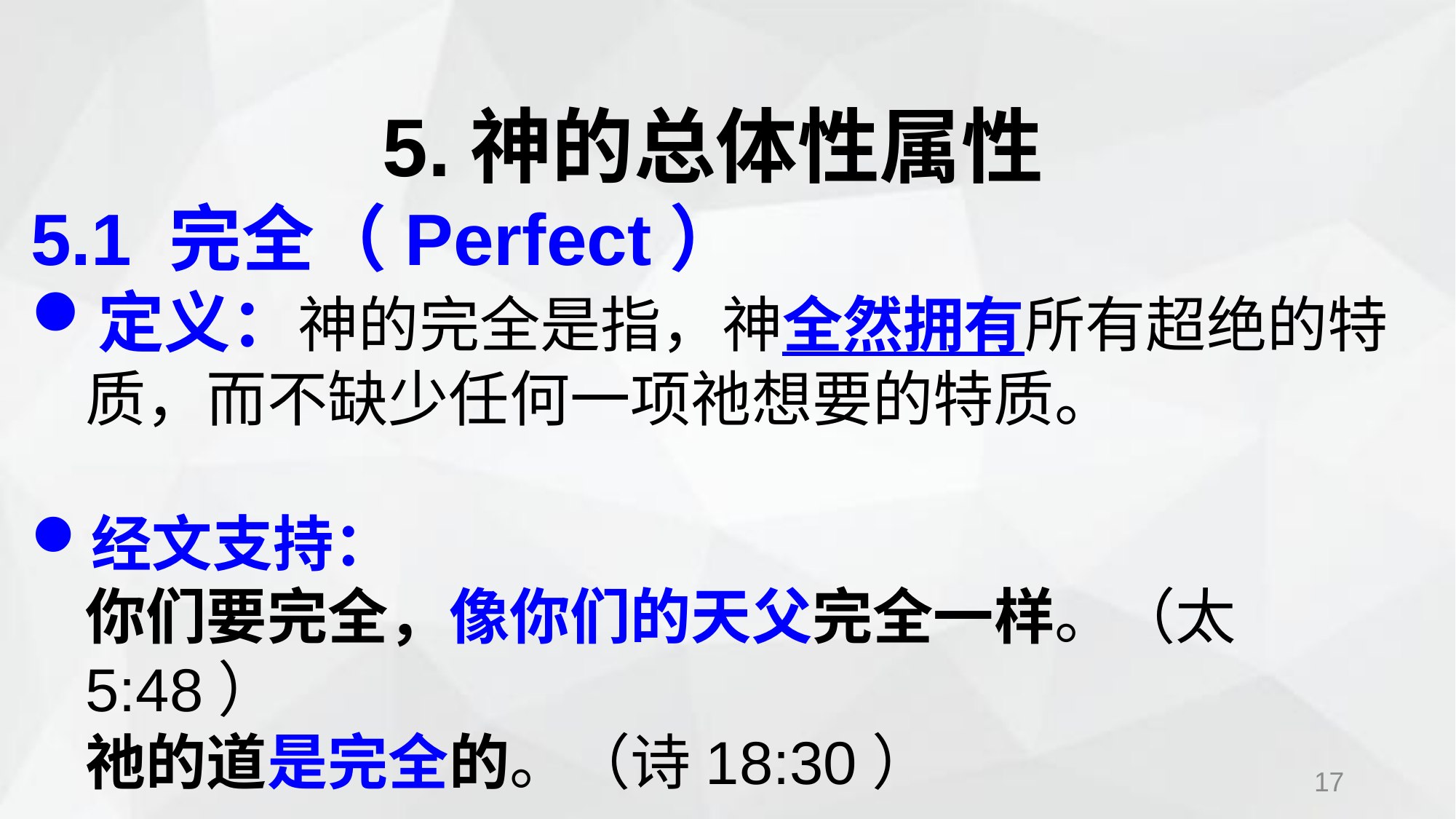

5.神的总体性属性
5.1 完全（Perfect）
定义：神的完全是指，神全然拥有所有超绝的特质，而不缺少任何一项祂想要的特质。

经文支持：
你们要完全，像你们的天父完全一样。（太5:48）
祂的道是完全的。（诗18:30）
17